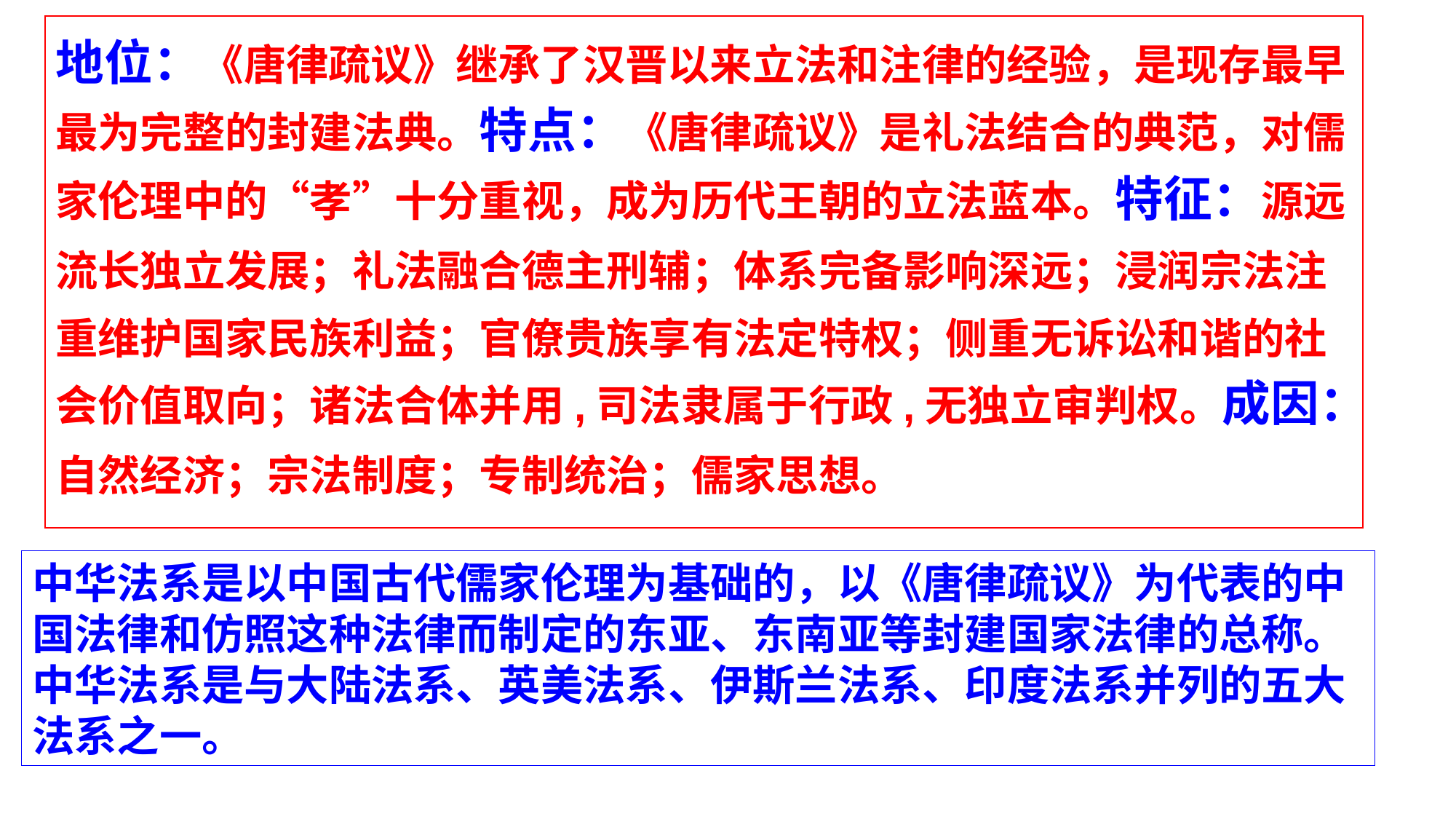

地位：《唐律疏议》继承了汉晋以来立法和注律的经验，是现存最早最为完整的封建法典。特点：《唐律疏议》是礼法结合的典范，对儒家伦理中的“孝”十分重视，成为历代王朝的立法蓝本。特征：源远流长独立发展；礼法融合德主刑辅；体系完备影响深远；浸润宗法注重维护国家民族利益；官僚贵族享有法定特权；侧重无诉讼和谐的社会价值取向；诸法合体并用,司法隶属于行政,无独立审判权。成因：自然经济；宗法制度；专制统治；儒家思想。
中华法系是以中国古代儒家伦理为基础的，以《唐律疏议》为代表的中国法律和仿照这种法律而制定的东亚、东南亚等封建国家法律的总称。中华法系是与大陆法系、英美法系、伊斯兰法系、印度法系并列的五大法系之一。